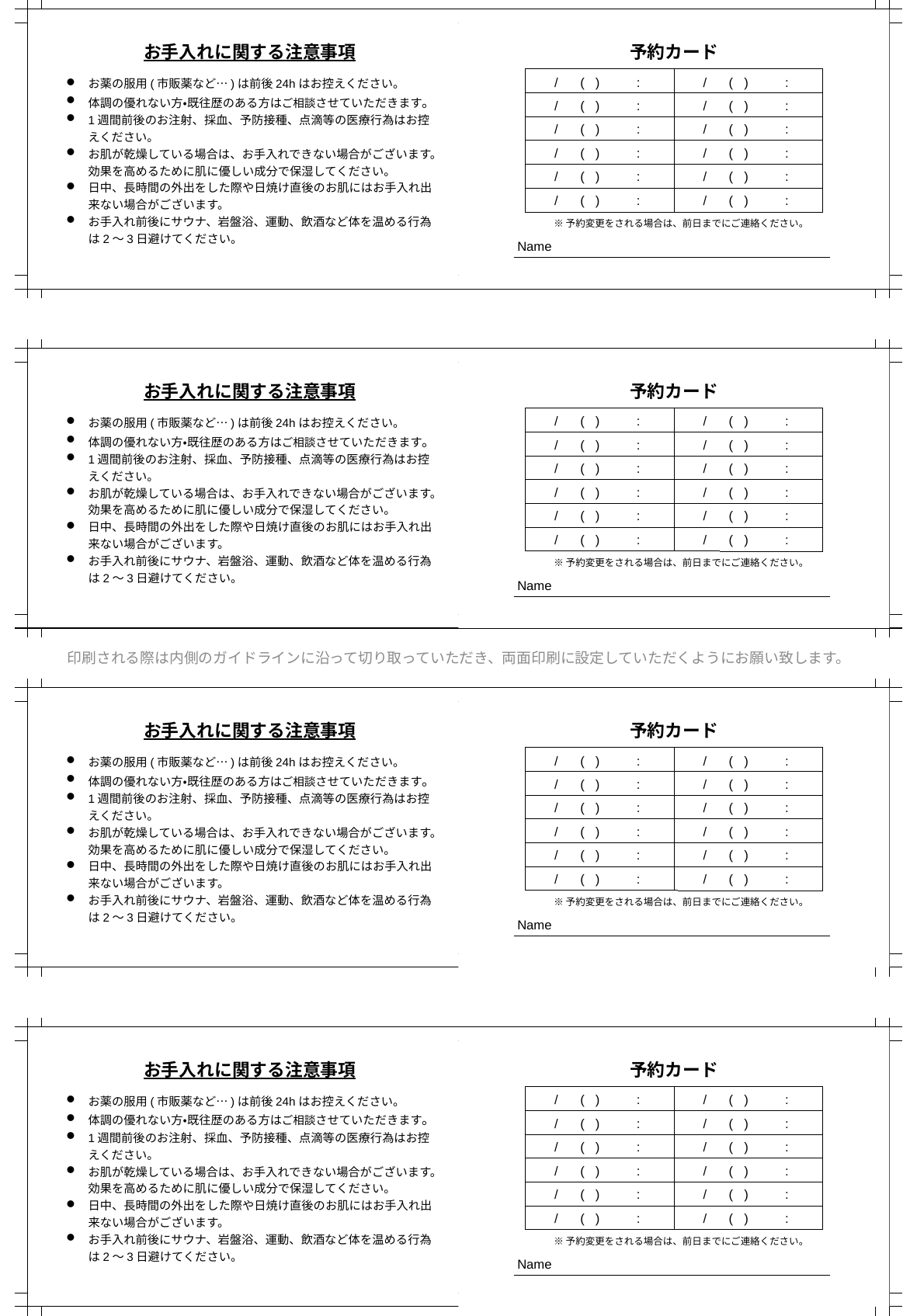

お手入れに関する注意事項
予約カード
お薬の服用(市販薬など…)は前後24hはお控えください。
体調の優れない方・既往歴のある方はご相談させていただきます。
1週間前後のお注射、採血、予防接種、点滴等の医療行為はお控えください。
お肌が乾燥している場合は、お手入れできない場合がございます。効果を高めるために肌に優しい成分で保湿してください。
日中、長時間の外出をした際や日焼け直後のお肌にはお手入れ出来ない場合がございます。
お手入れ前後にサウナ、岩盤浴、運動、飲酒など体を温める行為は2～3日避けてください。

     /      (   )          :
     /      (   )          :
     /      (   )          :
     /      (   )          :
     /      (   )          :
     /      (   )          :
     /      (   )          :
     /      (   )          :
     /      (   )          :
     /      (   )          :
     /      (   )          :
     /      (   )          :
※予約変更をされる場合は、前日までにご連絡ください。

Name

お手入れに関する注意事項
予約カード
お薬の服用(市販薬など…)は前後24hはお控えください。
体調の優れない方・既往歴のある方はご相談させていただきます。
1週間前後のお注射、採血、予防接種、点滴等の医療行為はお控えください。
お肌が乾燥している場合は、お手入れできない場合がございます。効果を高めるために肌に優しい成分で保湿してください。
日中、長時間の外出をした際や日焼け直後のお肌にはお手入れ出来ない場合がございます。
お手入れ前後にサウナ、岩盤浴、運動、飲酒など体を温める行為は2～3日避けてください。

     /      (   )          :
     /      (   )          :
     /      (   )          :
     /      (   )          :
     /      (   )          :
     /      (   )          :
     /      (   )          :
     /      (   )          :
     /      (   )          :
     /      (   )          :
     /      (   )          :
     /      (   )          :
※予約変更をされる場合は、前日までにご連絡ください。

Name
印刷される際は内側のガイドラインに沿って切り取っていただき、両面印刷に設定していただくようにお願い致します。

お手入れに関する注意事項
予約カード
お薬の服用(市販薬など…)は前後24hはお控えください。
体調の優れない方・既往歴のある方はご相談させていただきます。
1週間前後のお注射、採血、予防接種、点滴等の医療行為はお控えください。
お肌が乾燥している場合は、お手入れできない場合がございます。効果を高めるために肌に優しい成分で保湿してください。
日中、長時間の外出をした際や日焼け直後のお肌にはお手入れ出来ない場合がございます。
お手入れ前後にサウナ、岩盤浴、運動、飲酒など体を温める行為は2～3日避けてください。

     /      (   )          :
     /      (   )          :
     /      (   )          :
     /      (   )          :
     /      (   )          :
     /      (   )          :
     /      (   )          :
     /      (   )          :
     /      (   )          :
     /      (   )          :
     /      (   )          :
     /      (   )          :
※予約変更をされる場合は、前日までにご連絡ください。

Name

お手入れに関する注意事項
予約カード
お薬の服用(市販薬など…)は前後24hはお控えください。
体調の優れない方・既往歴のある方はご相談させていただきます。
1週間前後のお注射、採血、予防接種、点滴等の医療行為はお控えください。
お肌が乾燥している場合は、お手入れできない場合がございます。効果を高めるために肌に優しい成分で保湿してください。
日中、長時間の外出をした際や日焼け直後のお肌にはお手入れ出来ない場合がございます。
お手入れ前後にサウナ、岩盤浴、運動、飲酒など体を温める行為は2～3日避けてください。

     /      (   )          :
     /      (   )          :
     /      (   )          :
     /      (   )          :
     /      (   )          :
     /      (   )          :
     /      (   )          :
     /      (   )          :
     /      (   )          :
     /      (   )          :
     /      (   )          :
     /      (   )          :
※予約変更をされる場合は、前日までにご連絡ください。

Name